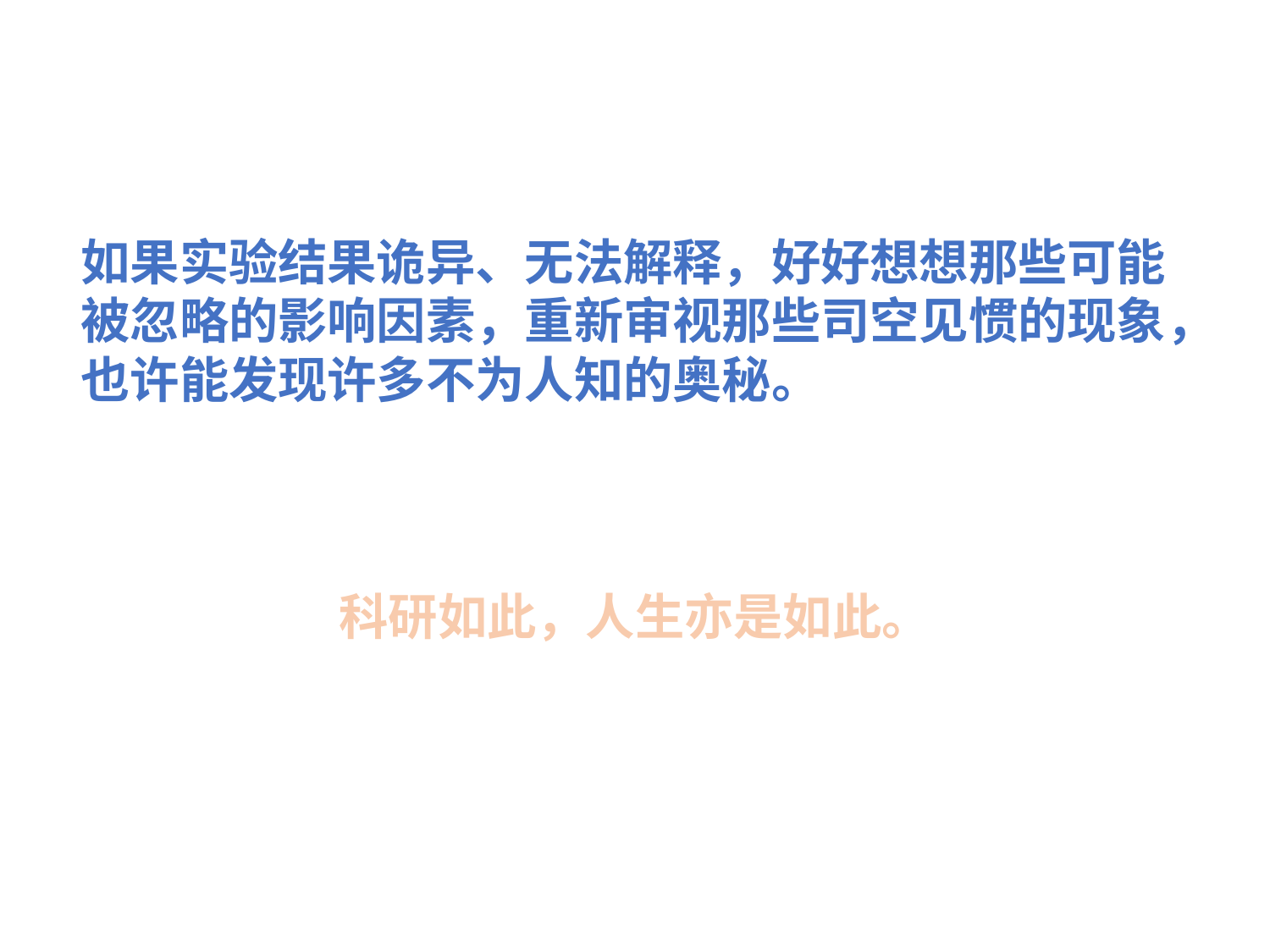

如果实验结果诡异、无法解释，好好想想那些可能被忽略的影响因素，重新审视那些司空见惯的现象，也许能发现许多不为人知的奥秘。

科研如此，人生亦是如此。